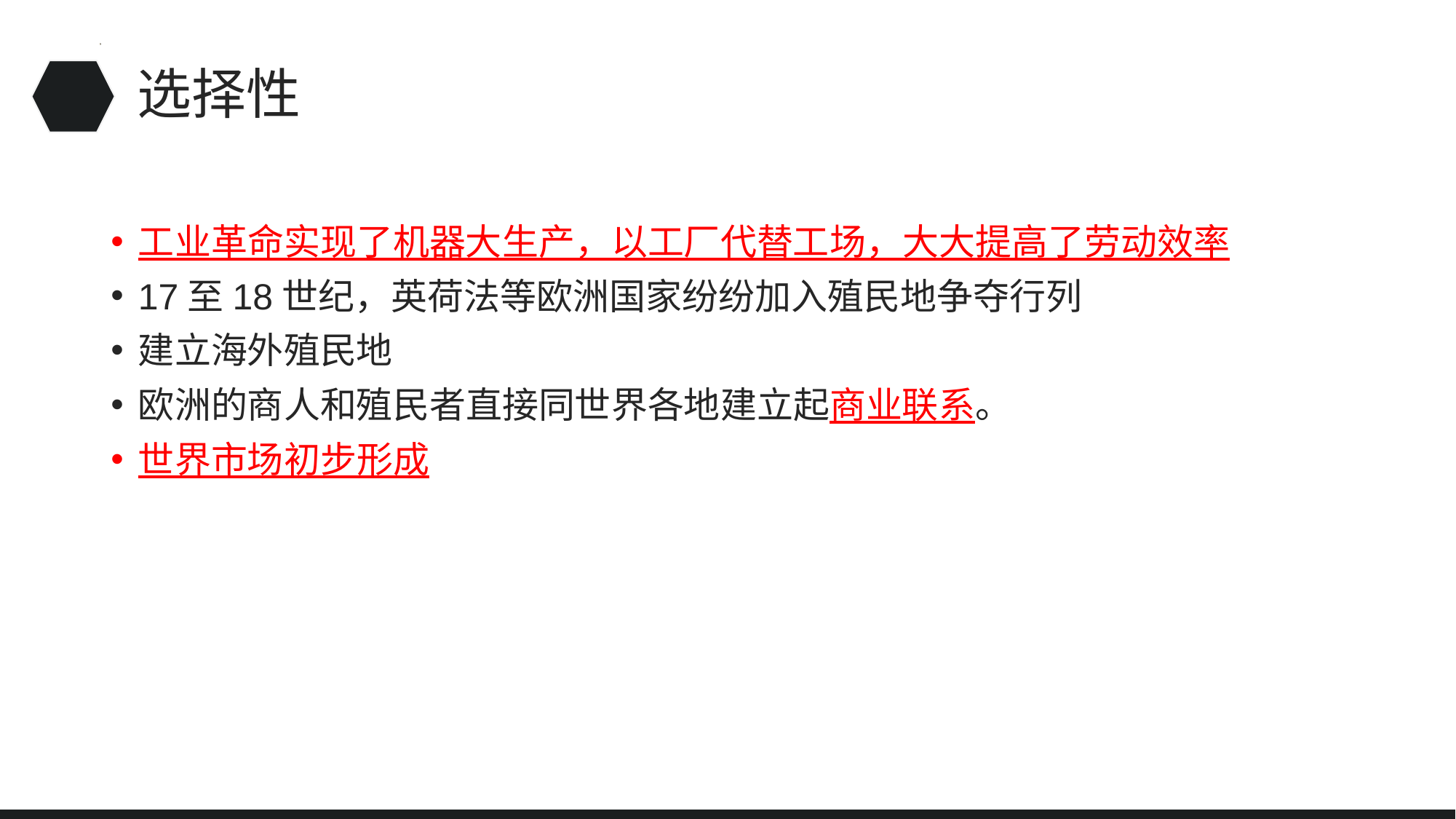

# 选择性
工业革命实现了机器大生产，以工厂代替工场，大大提高了劳动效率
17至18世纪，英荷法等欧洲国家纷纷加入殖民地争夺行列
建立海外殖民地
欧洲的商人和殖民者直接同世界各地建立起商业联系。
世界市场初步形成